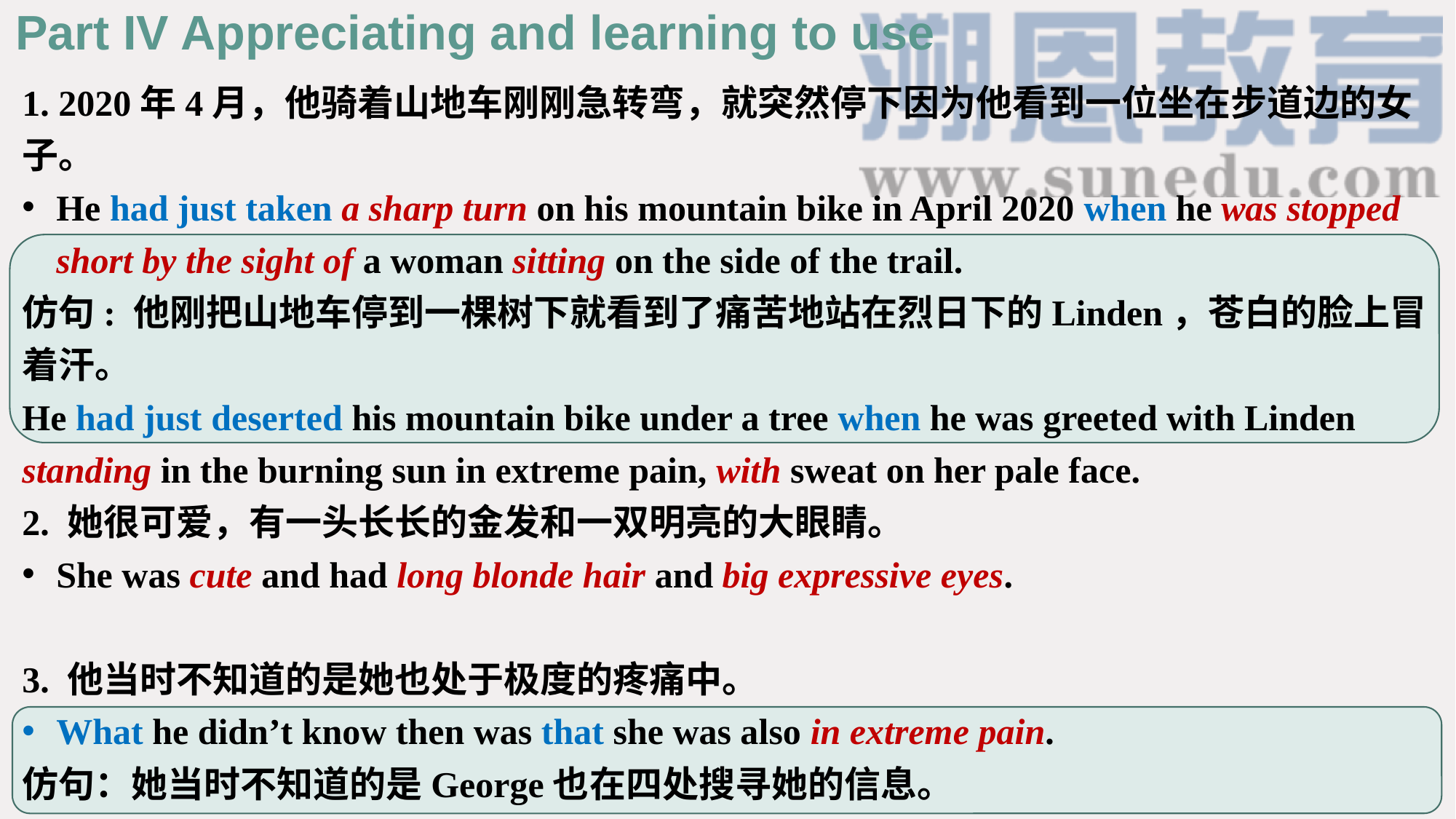

Part IV Appreciating and learning to use
1. 2020年4月，他骑着山地车刚刚急转弯，就突然停下因为他看到一位坐在步道边的女子。
He had just taken a sharp turn on his mountain bike in April 2020 when he was stopped short by the sight of a woman sitting on the side of the trail.
仿句: 他刚把山地车停到一棵树下就看到了痛苦地站在烈日下的Linden，苍白的脸上冒着汗。
He had just deserted his mountain bike under a tree when he was greeted with Linden standing in the burning sun in extreme pain, with sweat on her pale face.
2. 她很可爱，有一头长长的金发和一双明亮的大眼睛。
She was cute and had long blonde hair and big expressive eyes.

3. 他当时不知道的是她也处于极度的疼痛中。
What he didn’t know then was that she was also in extreme pain.
仿句：她当时不知道的是George也在四处搜寻她的信息。
What she didn’t know then was that George was searching for her information as well.